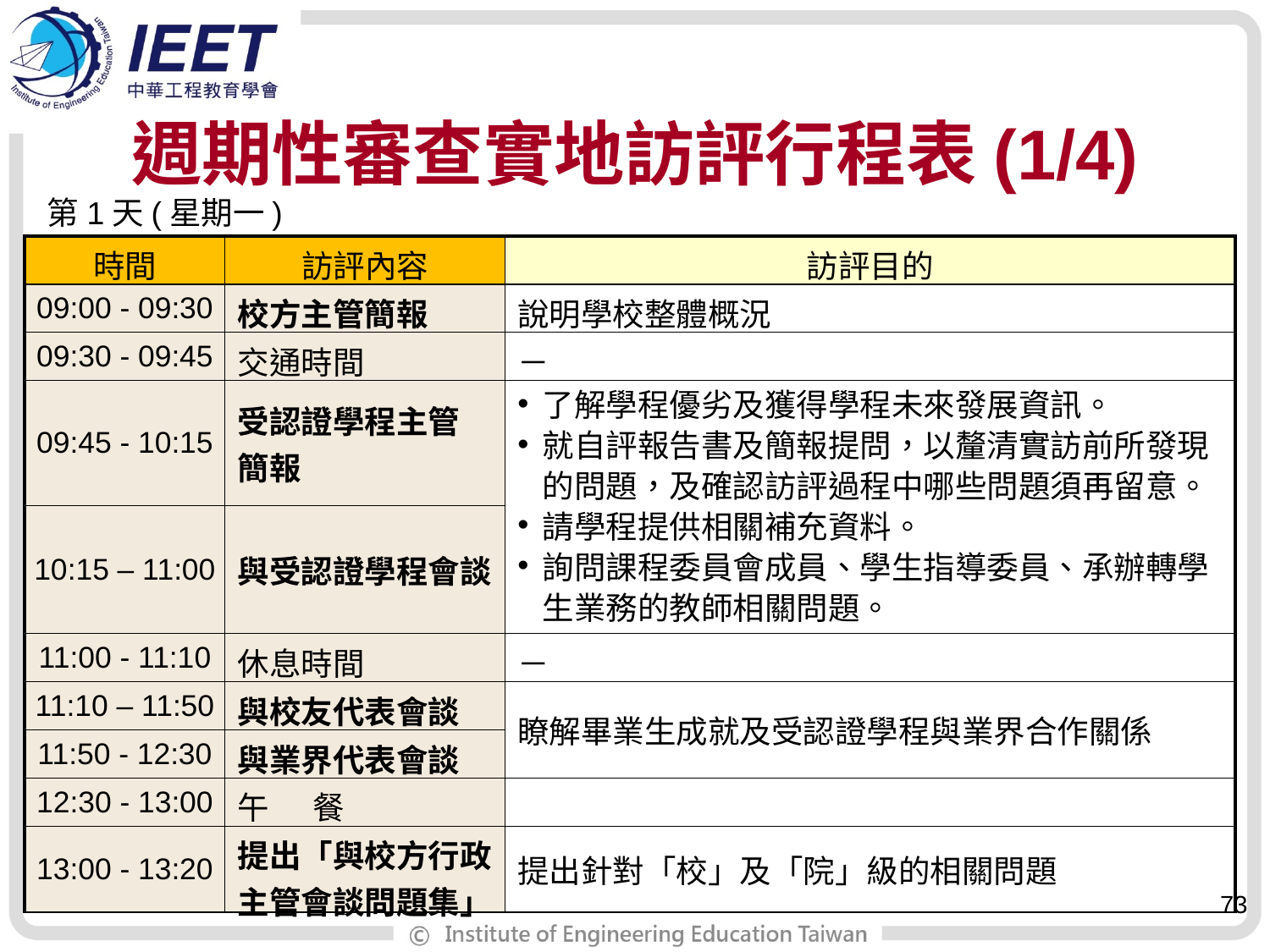

# 週期性審查實地訪評行程表(1/4)
第1天(星期一)
| 時間 | 訪評內容 | 訪評目的 |
| --- | --- | --- |
| 09:00 - 09:30 | 校方主管簡報 | 說明學校整體概況 |
| 09:30 - 09:45 | 交通時間 | － |
| 09:45 - 10:15 | 受認證學程主管 簡報 | 了解學程優劣及獲得學程未來發展資訊。 就自評報告書及簡報提問，以釐清實訪前所發現的問題，及確認訪評過程中哪些問題須再留意。 請學程提供相關補充資料。 詢問課程委員會成員、學生指導委員、承辦轉學生業務的教師相關問題。 |
| 10:15 – 11:00 | 與受認證學程會談 |  |
| 11:00 - 11:10 | 休息時間 | － |
| 11:10 – 11:50 | 與校友代表會談 | 瞭解畢業生成就及受認證學程與業界合作關係 |
| 11:50 - 12:30 | 與業界代表會談 |  |
| 12:30 - 13:00 | 午 餐 |  |
| 13:00 - 13:20 | 提出「與校方行政主管會談問題集」 | 提出針對「校」及「院」級的相關問題 |
73